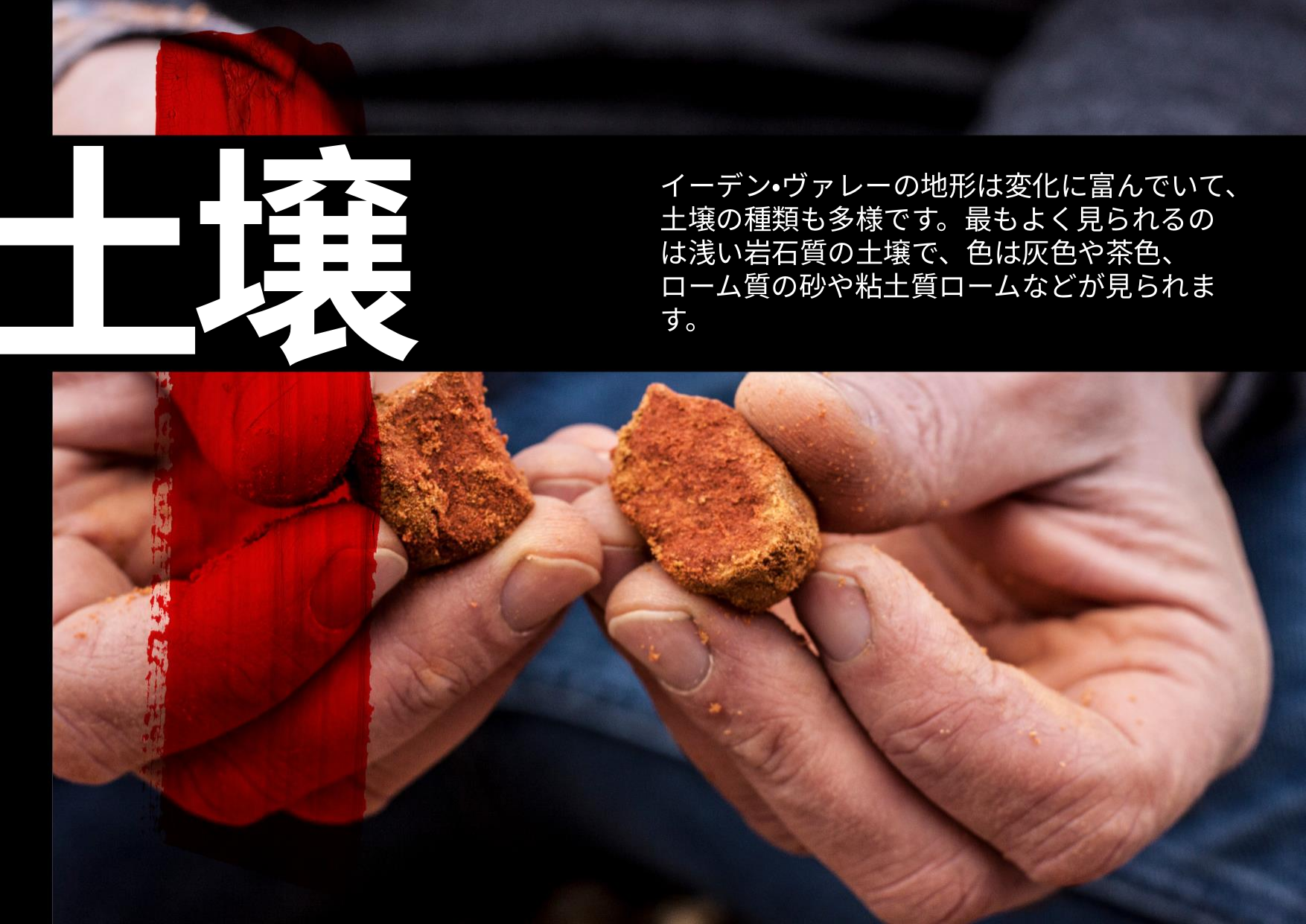

土壌
イーデン・ヴァレーの地形は変化に富んでいて、土壌の種類も多様です。最もよく見られるのは浅い岩石質の土壌で、色は灰色や茶色、ローム質の砂や粘土質ロームなどが見られます。